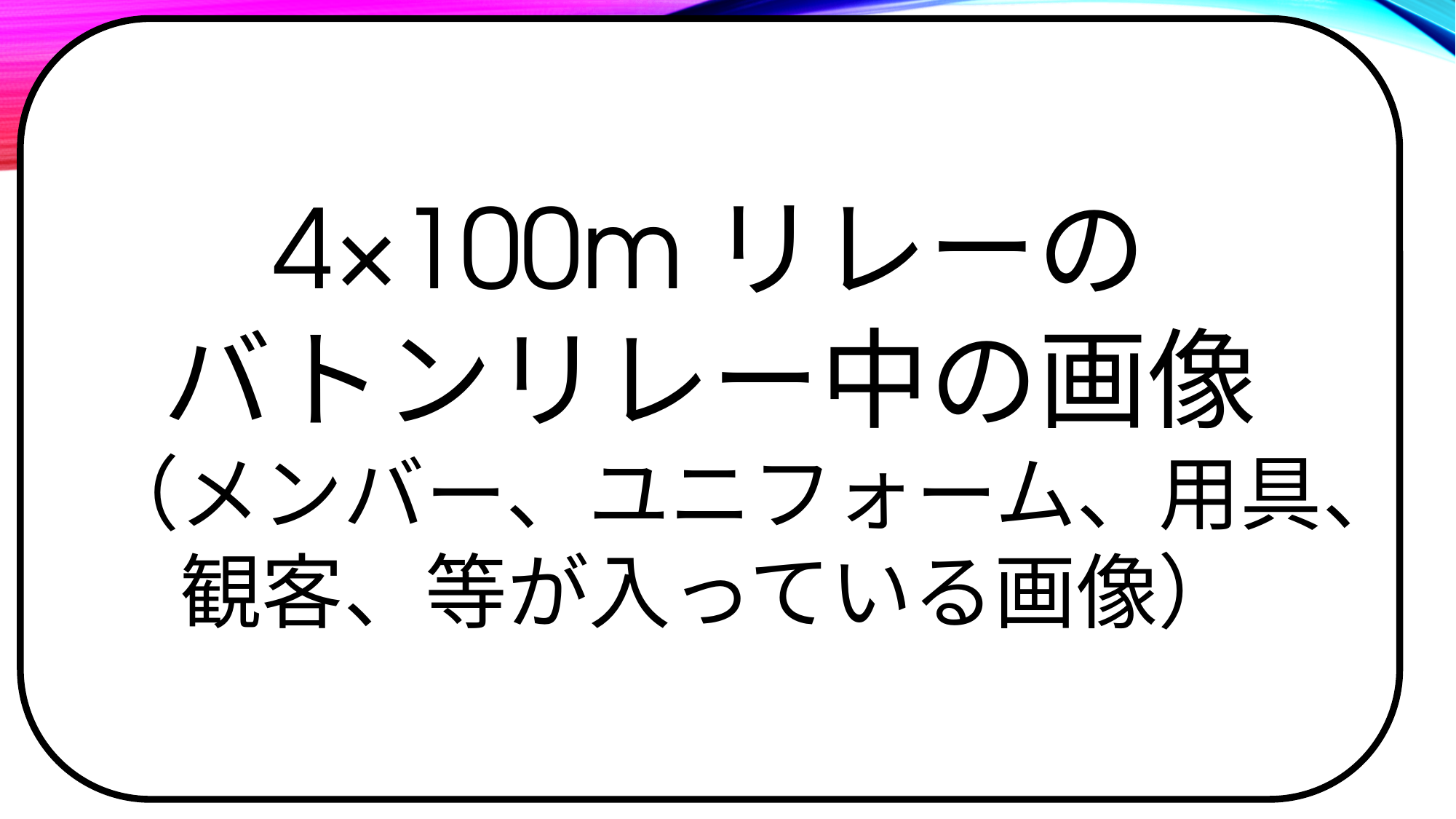

4×100mリレーの
バトンリレー中の画像
（メンバー、ユニフォーム、用具、観客、等が入っている画像）
#